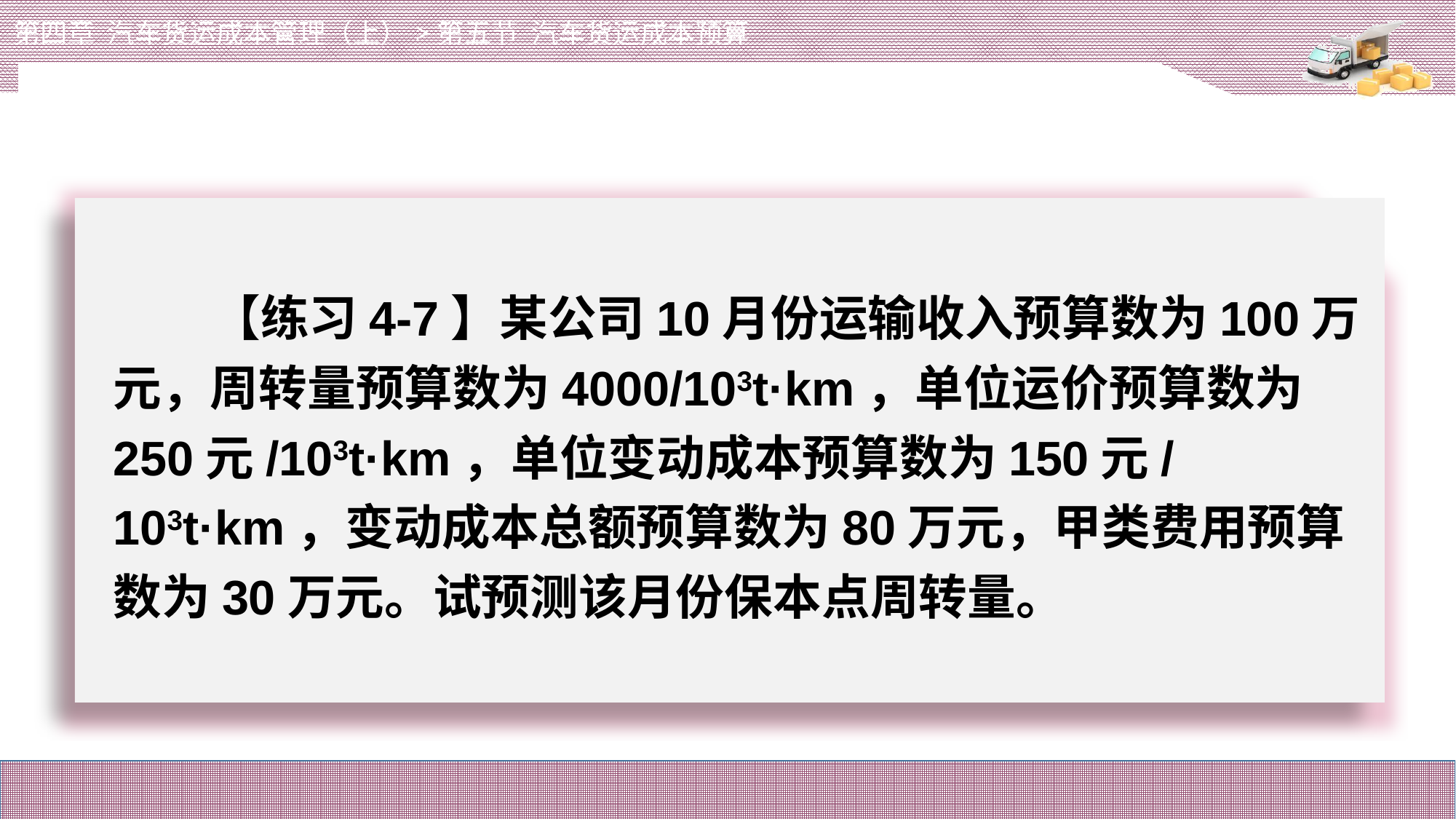

第四章  汽车货运成本管理（上）>第五节  汽车货运成本预算
# 【练习4-7】某公司10月份运输收入预算数为100万元，周转量预算数为4000/103t·km，单位运价预算数为250元/103t·km，单位变动成本预算数为150元/103t·km，变动成本总额预算数为80万元，甲类费用预算数为30万元。试预测该月份保本点周转量。